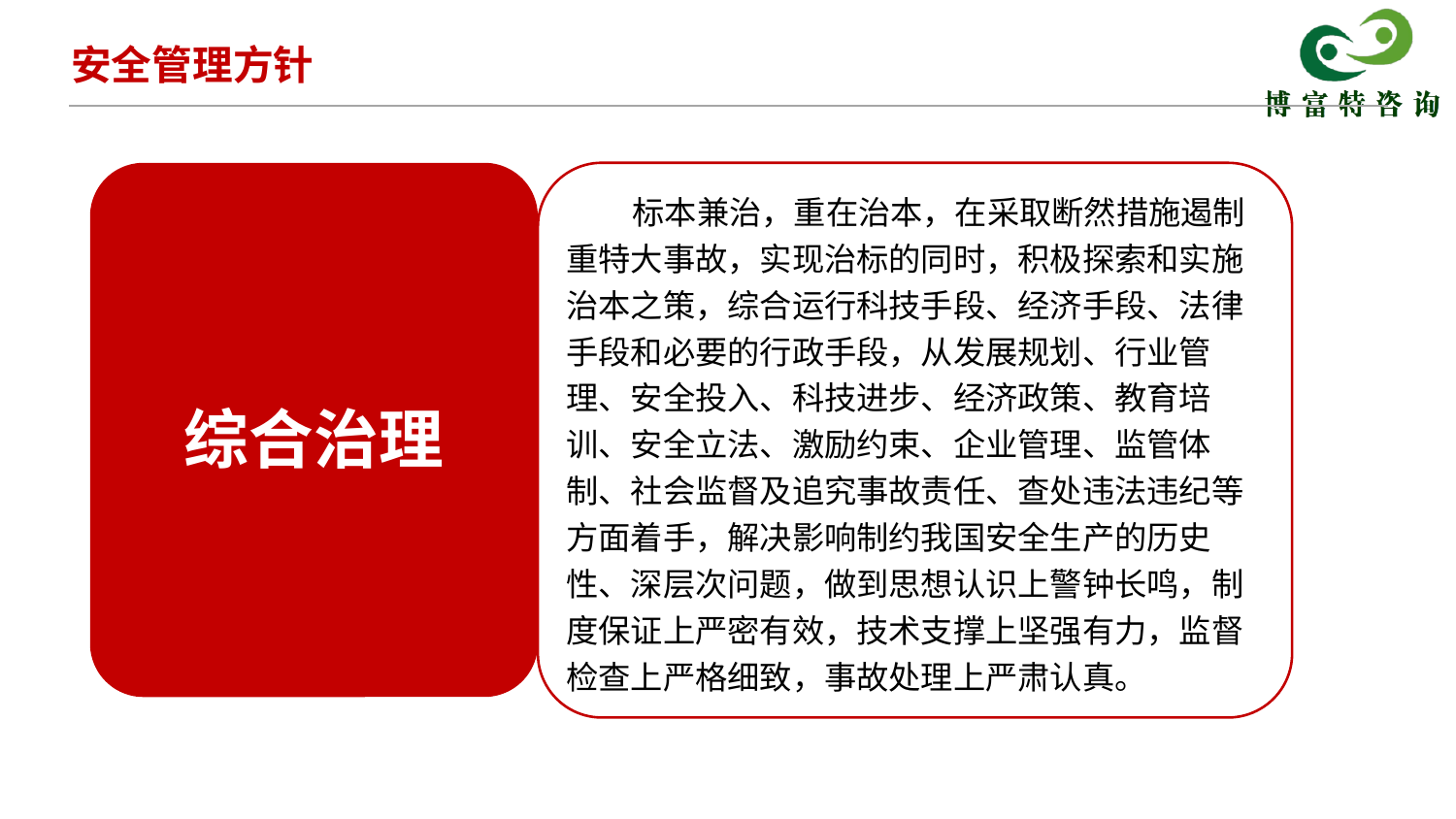

安全管理方针
综合治理
        标本兼治，重在治本，在采取断然措施遏制重特大事故，实现治标的同时，积极探索和实施治本之策，综合运行科技手段、经济手段、法律手段和必要的行政手段，从发展规划、行业管理、安全投入、科技进步、经济政策、教育培训、安全立法、激励约束、企业管理、监管体制、社会监督及追究事故责任、查处违法违纪等方面着手，解决影响制约我国安全生产的历史性、深层次问题，做到思想认识上警钟长鸣，制度保证上严密有效，技术支撑上坚强有力，监督检查上严格细致，事故处理上严肃认真。